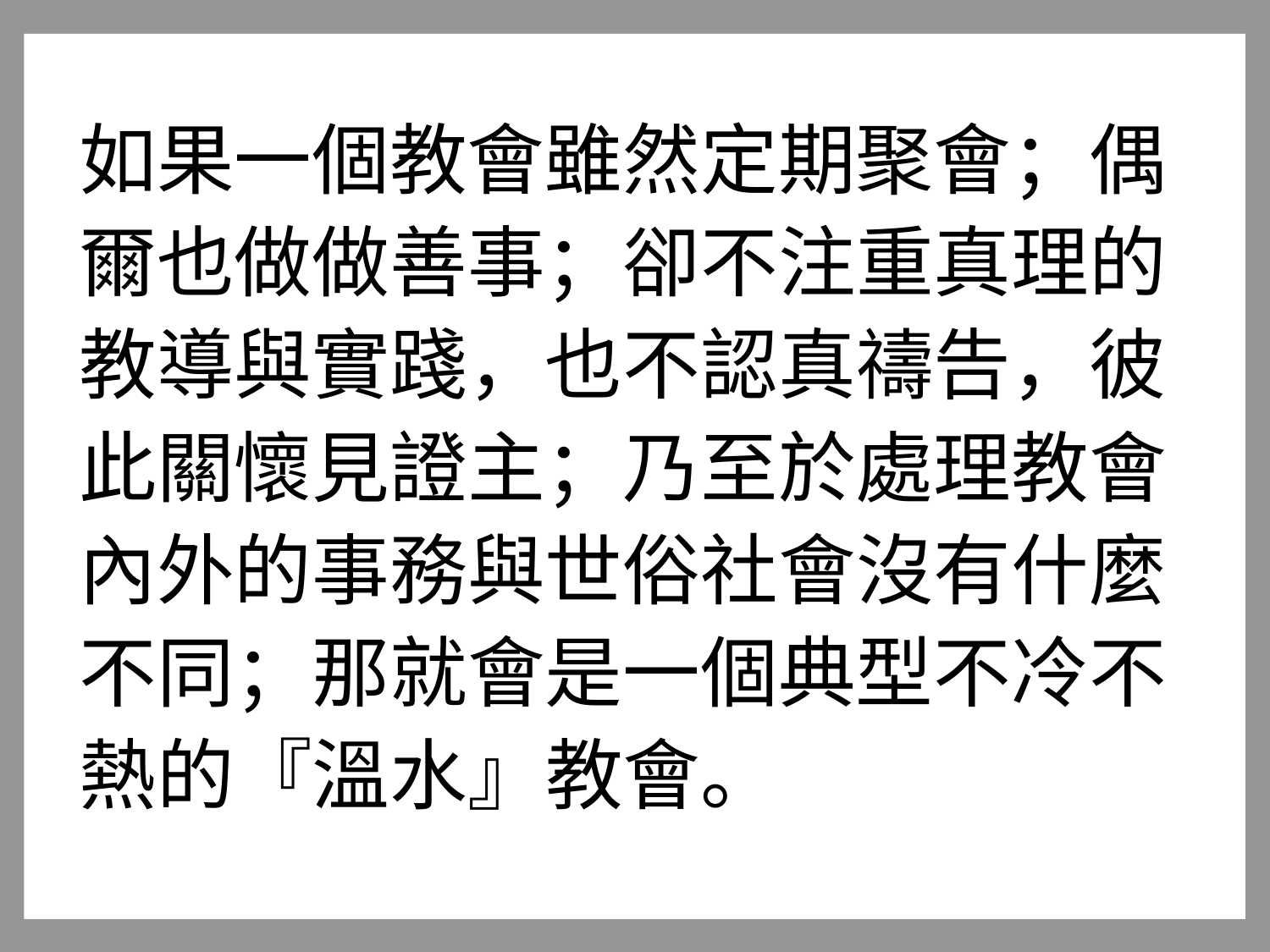

如果一個教會雖然定期聚會；偶爾也做做善事；卻不注重真理的教導與實踐，也不認真禱告，彼此關懷見證主；乃至於處理教會內外的事務與世俗社會沒有什麼不同；那就會是一個典型不冷不熱的『溫水』教會。